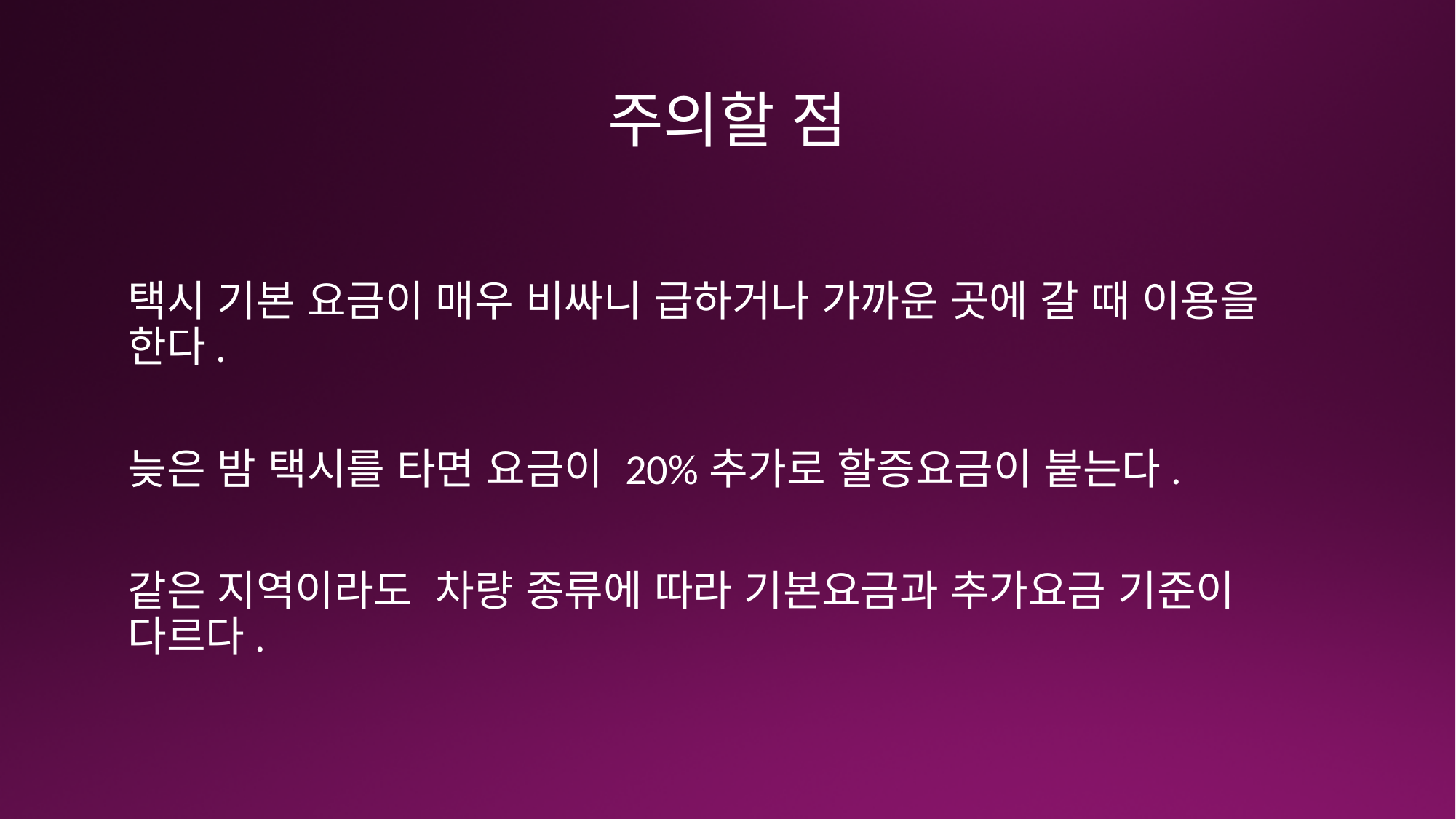

# 주의할 점
택시 기본 요금이 매우 비싸니 급하거나 가까운 곳에 갈 때 이용을 한다.

늦은 밤 택시를 타면 요금이 20%추가로 할증요금이 붙는다.

같은 지역이라도  차량 종류에 따라 기본요금과 추가요금 기준이 다르다.